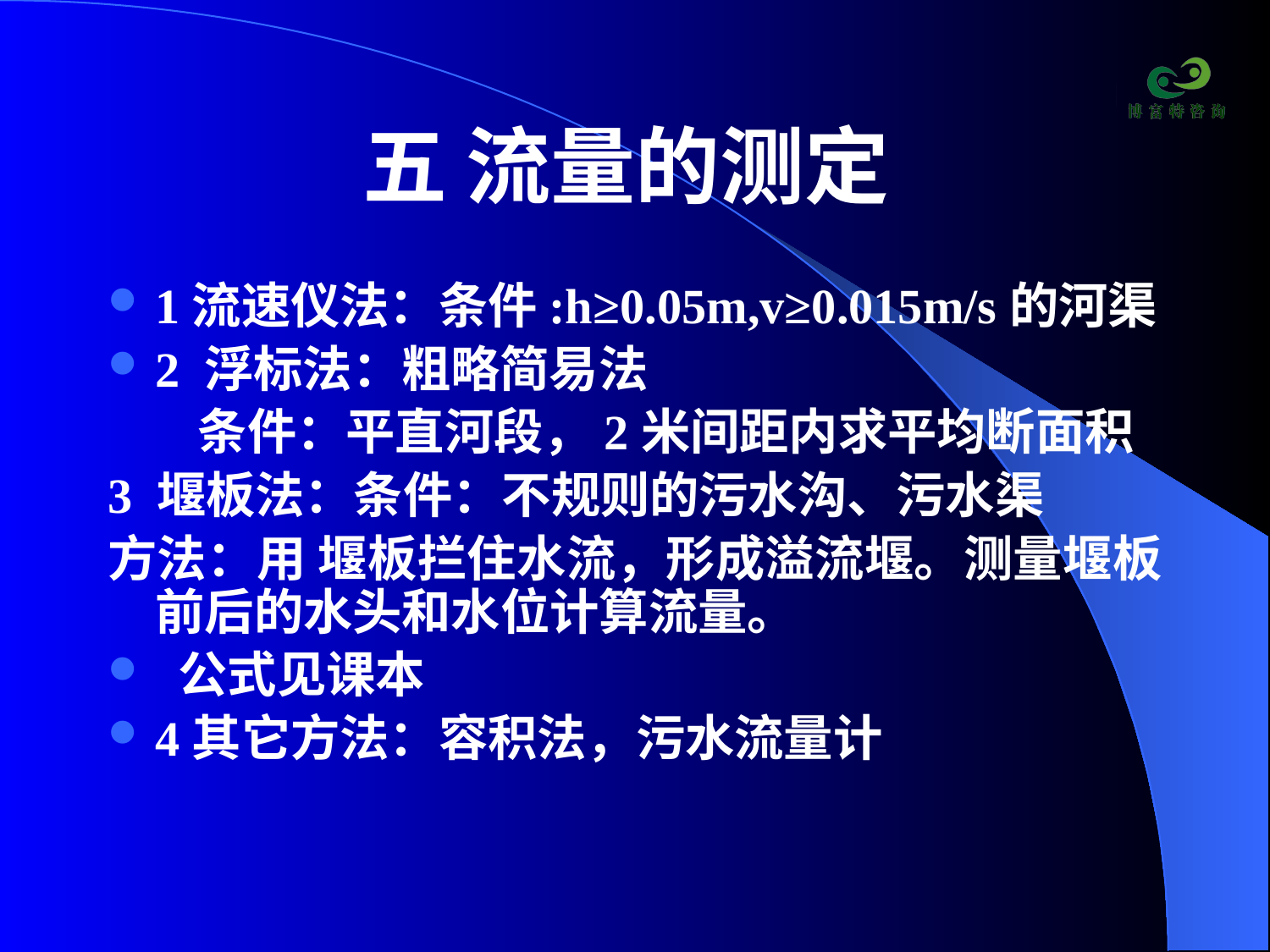

# 五 流量的测定
1流速仪法：条件:h≥0.05m,v≥0.015m/s的河渠
2 浮标法：粗略简易法
       条件：平直河段，2米间距内求平均断面积
3 堰板法：条件：不规则的污水沟、污水渠
方法：用 堰板拦住水流，形成溢流堰。测量堰板前后的水头和水位计算流量。
 公式见课本
4其它方法：容积法，污水流量计